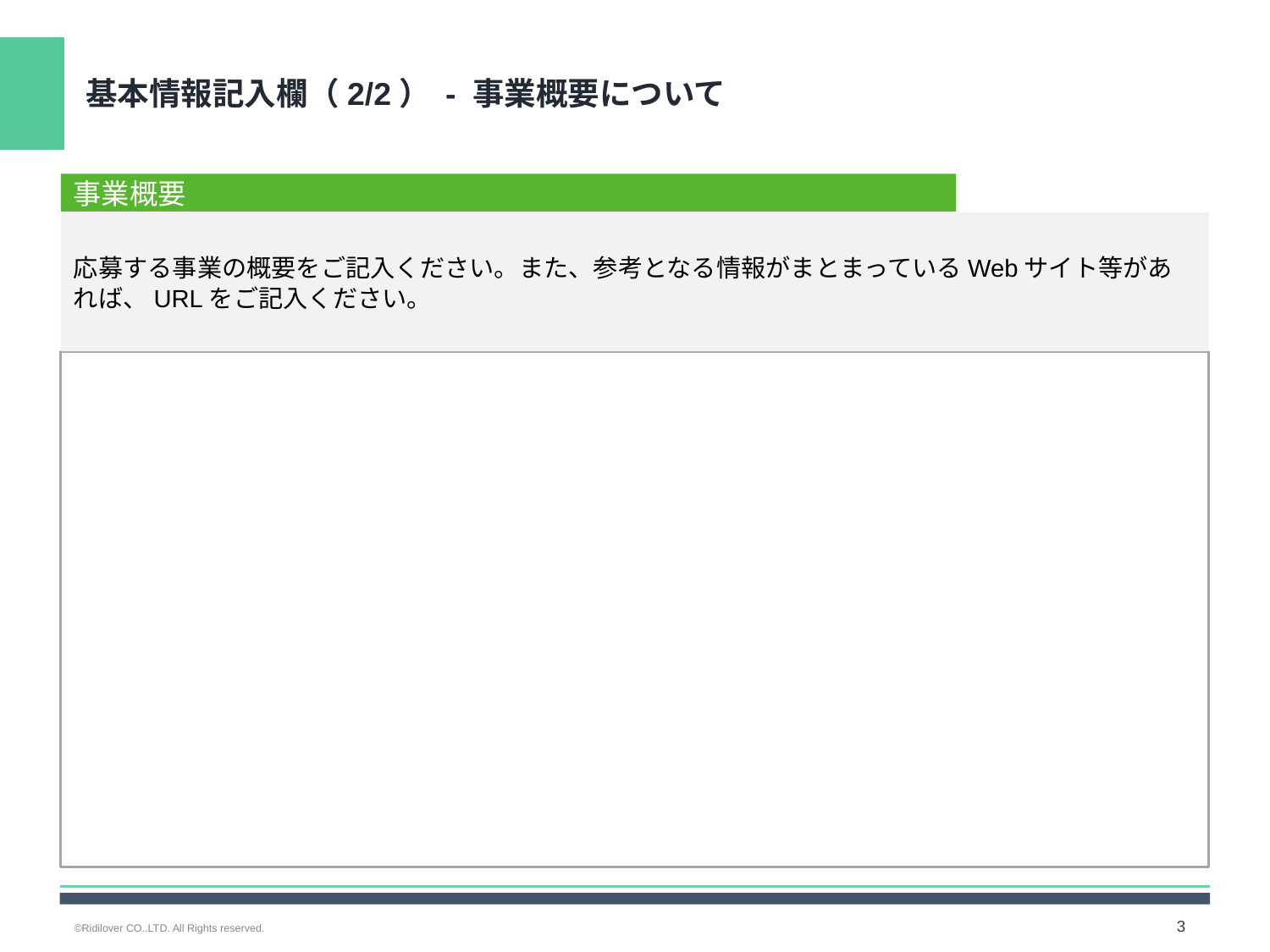

基本情報記入欄（2/2） - 事業概要について

事業概要
応募する事業の概要をご記入ください。また、参考となる情報がまとまっているWebサイト等があれば、URLをご記入ください。